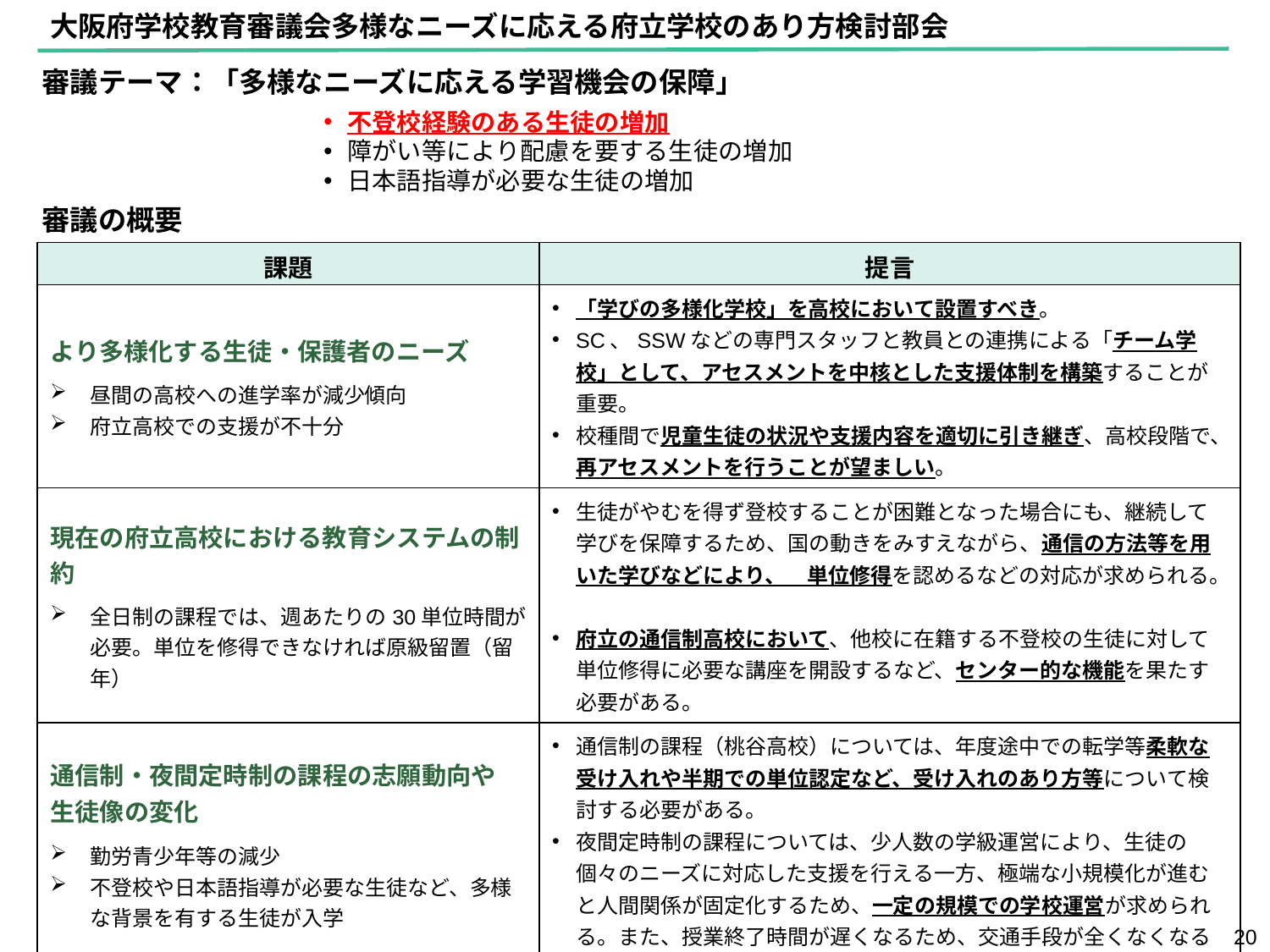

大阪府学校教育審議会多様なニーズに応える府立学校のあり方検討部会
審議テーマ：「多様なニーズに応える学習機会の保障」
不登校経験のある生徒の増加
障がい等により配慮を要する生徒の増加
日本語指導が必要な生徒の増加
審議の概要
| 課題 | 提言 |
| --- | --- |
| より多様化する生徒・保護者のニーズ 昼間の高校への進学率が減少傾向 府立高校での支援が不十分 | 「学びの多様化学校」を高校において設置すべき。 SC、SSWなどの専門スタッフと教員との連携による「チーム学校」として、アセスメントを中核とした支援体制を構築することが重要。 校種間で児童生徒の状況や支援内容を適切に引き継ぎ、高校段階で、再アセスメントを行うことが望ましい。 |
| 現在の府立高校における教育システムの制約 全日制の課程では、週あたりの30単位時間が必要。単位を修得できなければ原級留置（留年） | 生徒がやむを得ず登校することが困難となった場合にも、継続して学びを保障するため、国の動きをみすえながら、通信の方法等を用いた学びなどにより、　単位修得を認めるなどの対応が求められる。　　　 府立の通信制高校において、他校に在籍する不登校の生徒に対して単位修得に必要な講座を開設するなど、センター的な機能を果たす必要がある。 |
| 通信制・夜間定時制の課程の志願動向や 生徒像の変化 勤労青少年等の減少 不登校や日本語指導が必要な生徒など、多様な背景を有する生徒が入学 | 通信制の課程（桃谷高校）については、年度途中での転学等柔軟な受け入れや半期での単位認定など、受け入れのあり方等について検討する必要がある。 夜間定時制の課程については、少人数の学級運営により、生徒の個々のニーズに対応した支援を行える一方、極端な小規模化が進むと人間関係が固定化するため、一定の規模での学校運営が求められる。また、授業終了時間が遅くなるため、交通手段が全くなくなることがないよう学校配置については慎重に検討する必要がある。 |
20